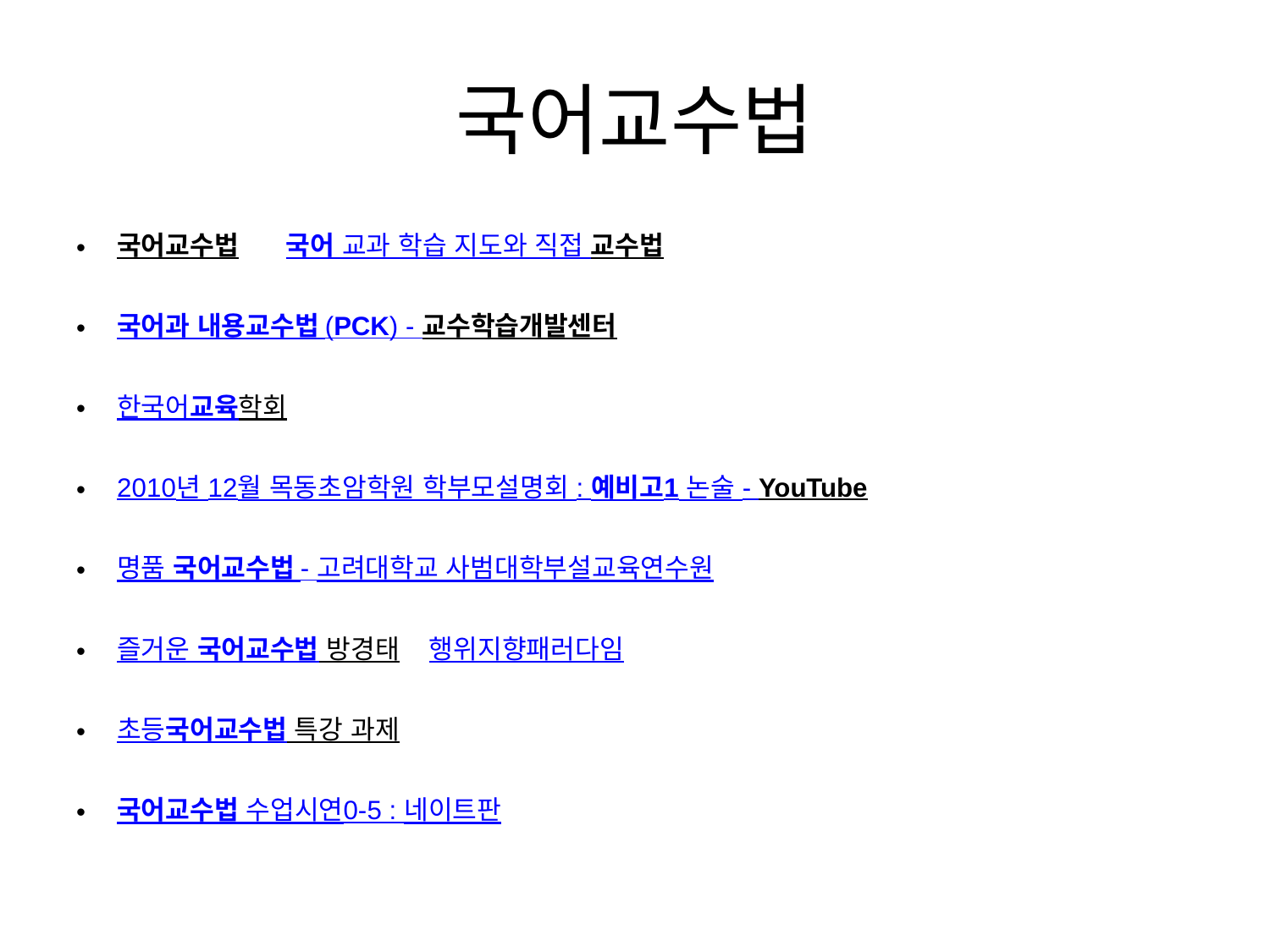

# 국어교수법
국어교수법        국어 교과 학습 지도와 직접 교수법

국어과 내용교수법 (PCK) - 교수학습개발센터

한국어교육학회

2010년 12월 목동초암학원 학부모설명회 : 예비고1 논술 - YouTube

명품 국어교수법 - 고려대학교 사범대학부설교육연수원

즐거운 국어교수법 방경태     행위지향패러다임

초등국어교수법 특강 과제

국어교수법 수업시연0-5 : 네이트판